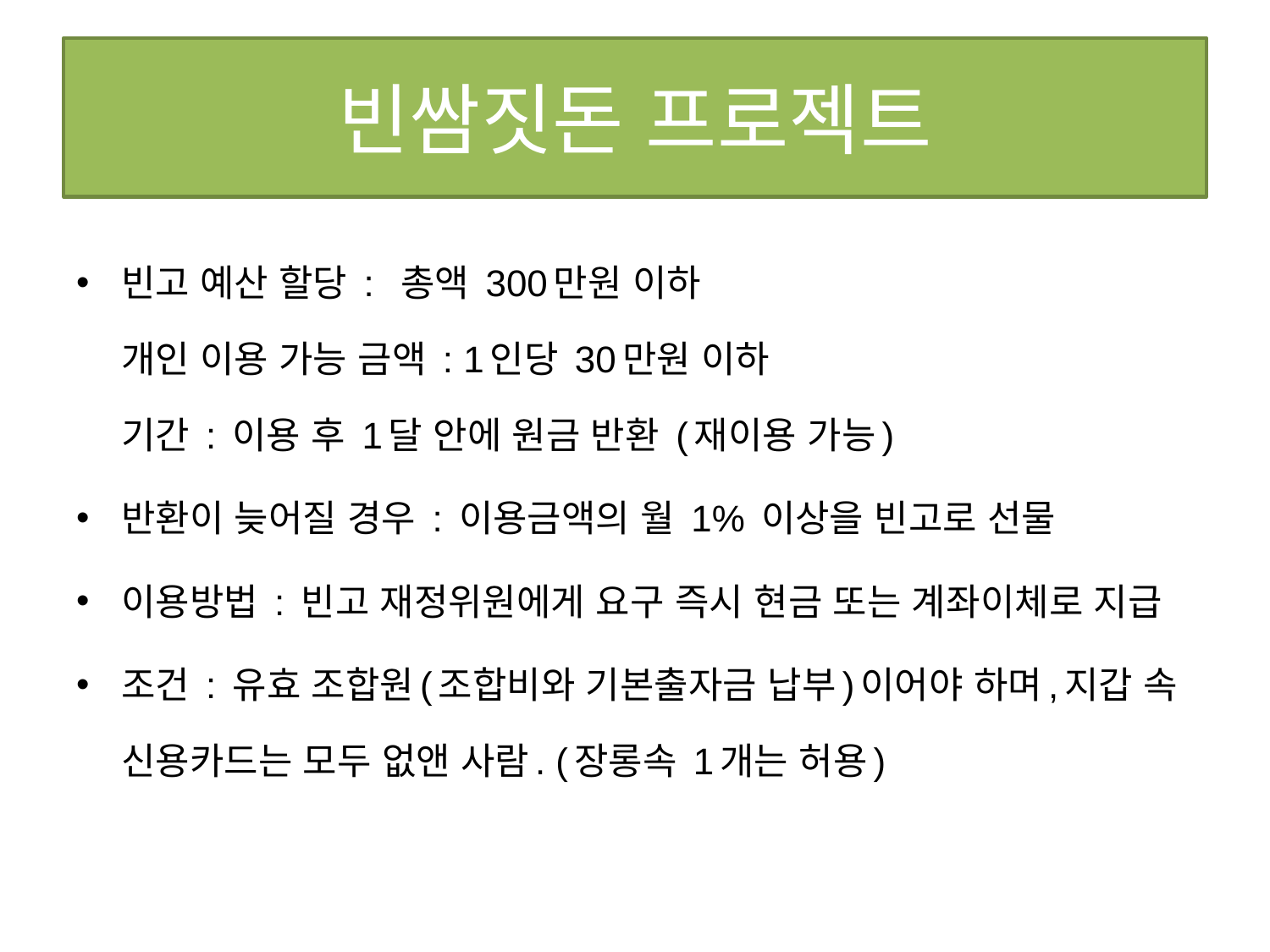

# 빈쌈짓돈 프로젝트
빈고 예산 할당 :  총액 300만원 이하
개인 이용 가능 금액 : 1인당 30만원 이하
기간 : 이용 후 1달 안에 원금 반환 (재이용 가능)
반환이 늦어질 경우 : 이용금액의 월 1% 이상을 빈고로 선물
이용방법 : 빈고 재정위원에게 요구 즉시 현금 또는 계좌이체로 지급
조건 : 유효 조합원(조합비와 기본출자금 납부)이어야 하며,지갑 속 신용카드는 모두 없앤 사람. (장롱속 1개는 허용)